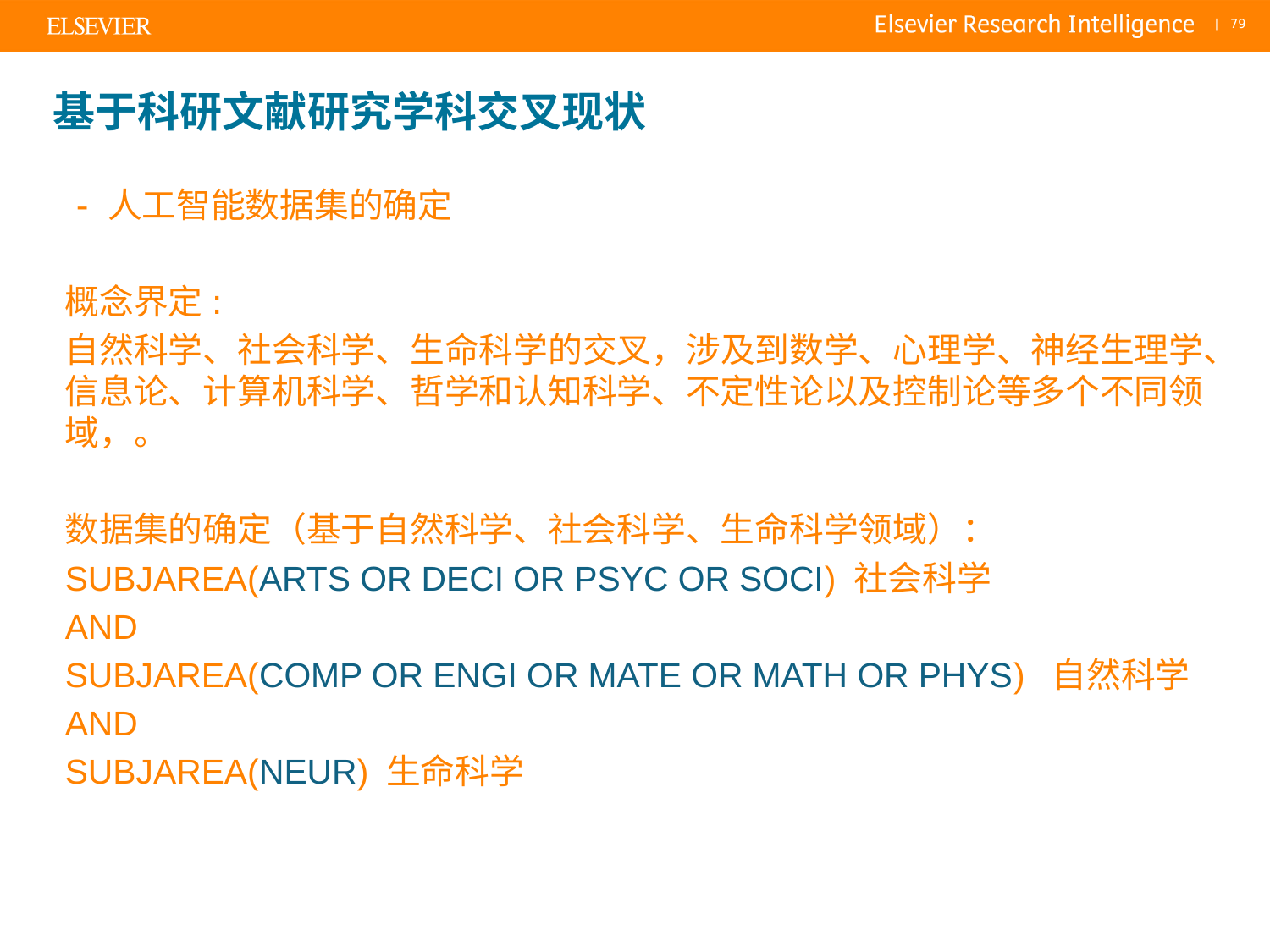

# 基于科研文献研究学科交叉现状
 - 人工智能数据集的确定

概念界定:
自然科学、社会科学、生命科学的交叉，涉及到数学、心理学、神经生理学、信息论、计算机科学、哲学和认知科学、不定性论以及控制论等多个不同领域，。

数据集的确定（基于自然科学、社会科学、生命科学领域）：
SUBJAREA(ARTS OR DECI OR PSYC OR SOCI) 社会科学
AND
SUBJAREA(COMP OR ENGI OR MATE OR MATH OR PHYS)  自然科学
AND
SUBJAREA(NEUR) 生命科学